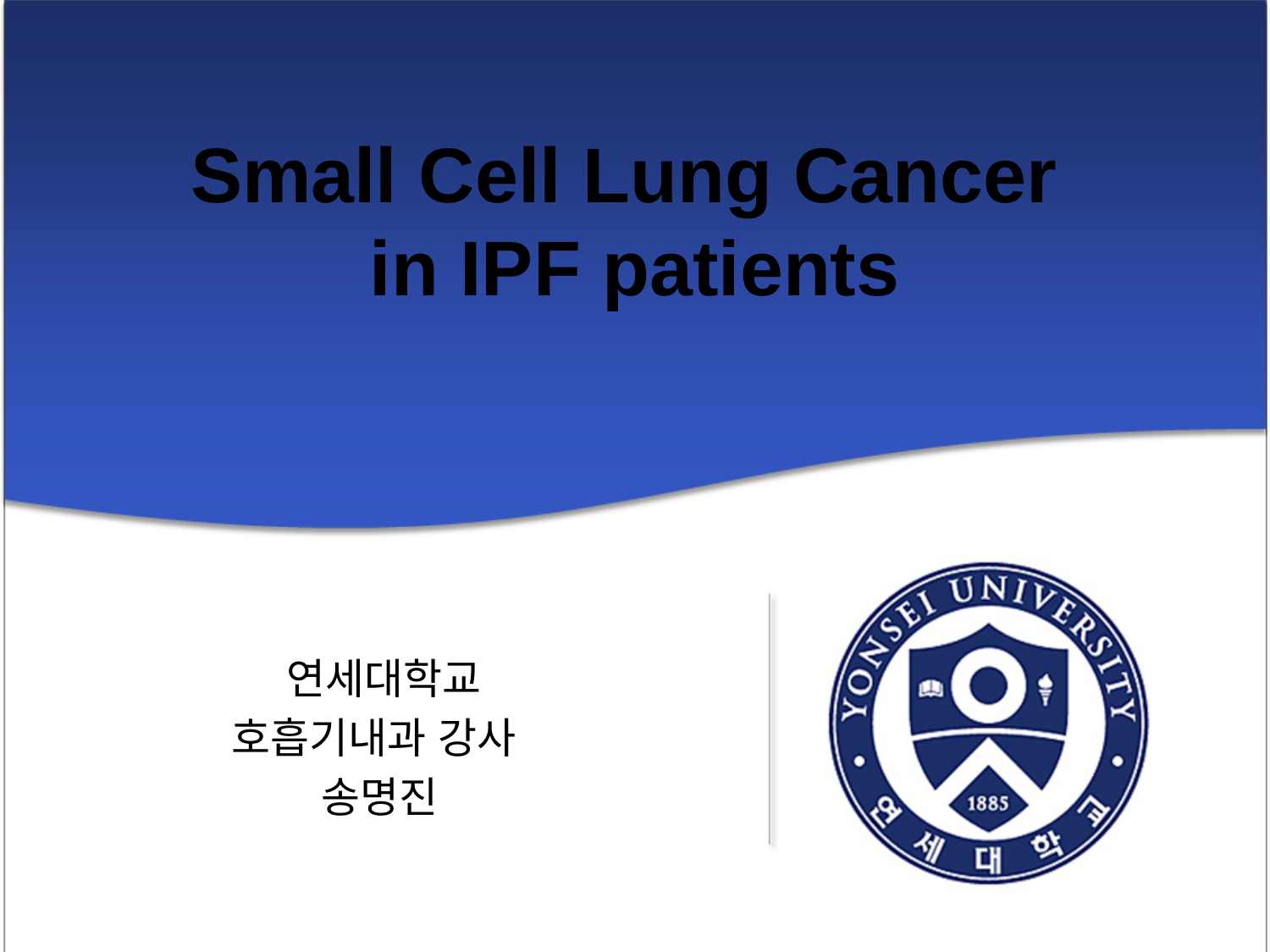

# Small Cell Lung Cancer in IPF patients
 연세대학교
호흡기내과 강사
송명진